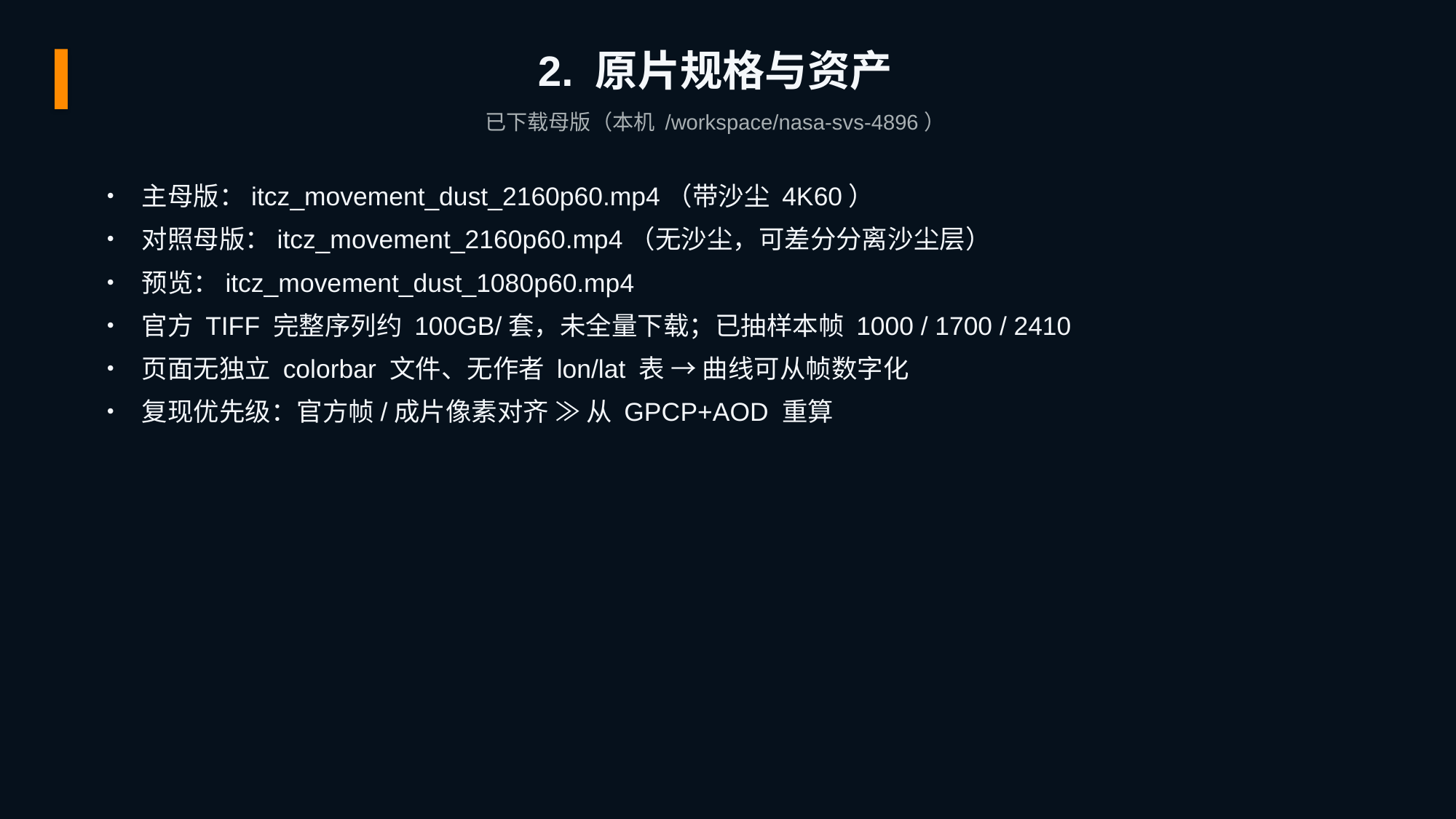

2. 原片规格与资产

已下载母版（本机 /workspace/nasa-svs-4896）
•  主母版：itcz_movement_dust_2160p60.mp4（带沙尘 4K60）
•  对照母版：itcz_movement_2160p60.mp4（无沙尘，可差分分离沙尘层）
•  预览：itcz_movement_dust_1080p60.mp4
•  官方 TIFF 完整序列约 100GB/套，未全量下载；已抽样本帧 1000 / 1700 / 2410
•  页面无独立 colorbar 文件、无作者 lon/lat 表 → 曲线可从帧数字化
•  复现优先级：官方帧/成片像素对齐 ≫ 从 GPCP+AOD 重算